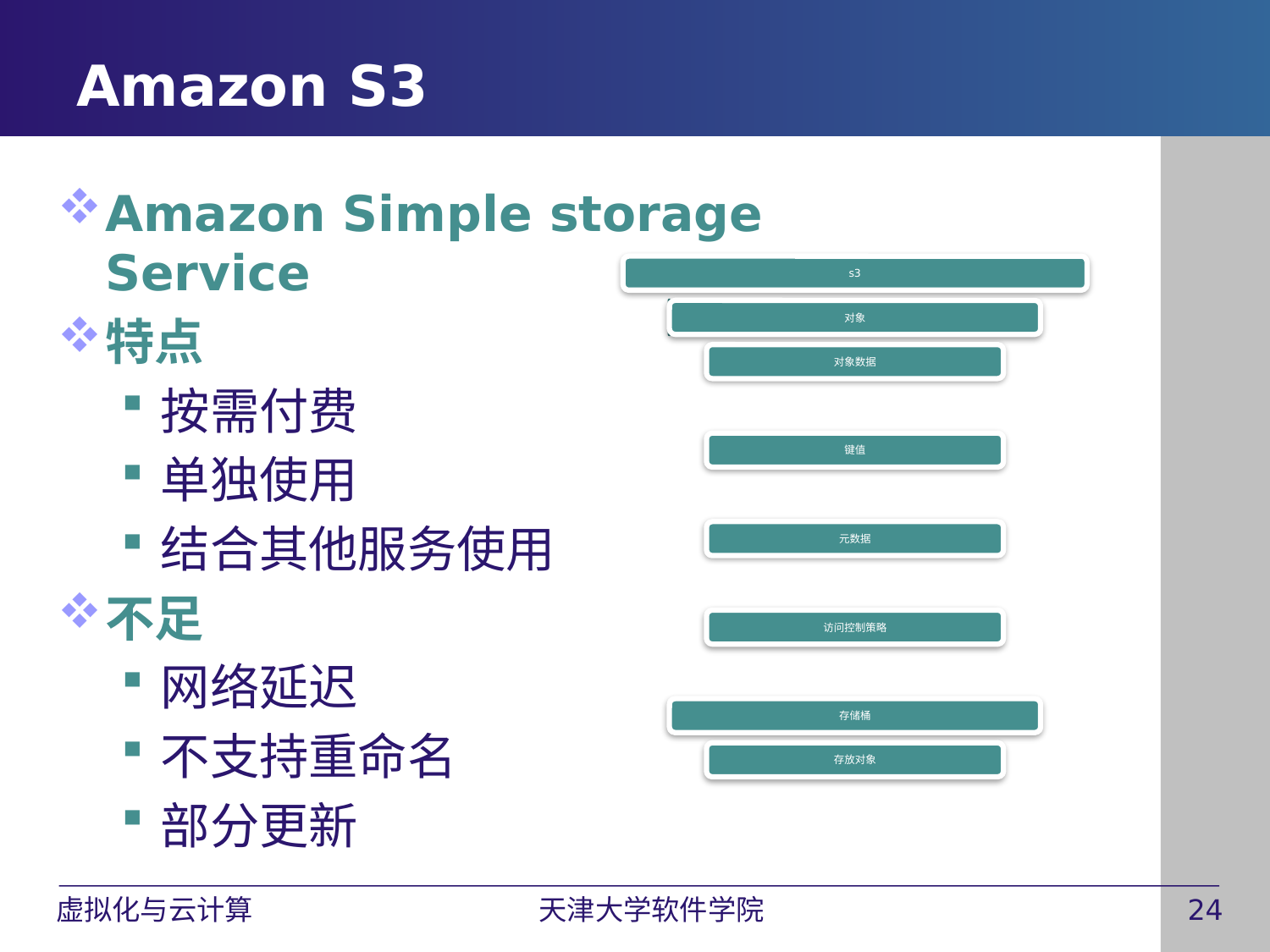

# Amazon S3
Amazon Simple storage Service
特点
按需付费
单独使用
结合其他服务使用
不足
网络延迟
不支持重命名
部分更新
s3
对象
对象数据
键值
存储桶
存放对象
元数据
访问控制策略